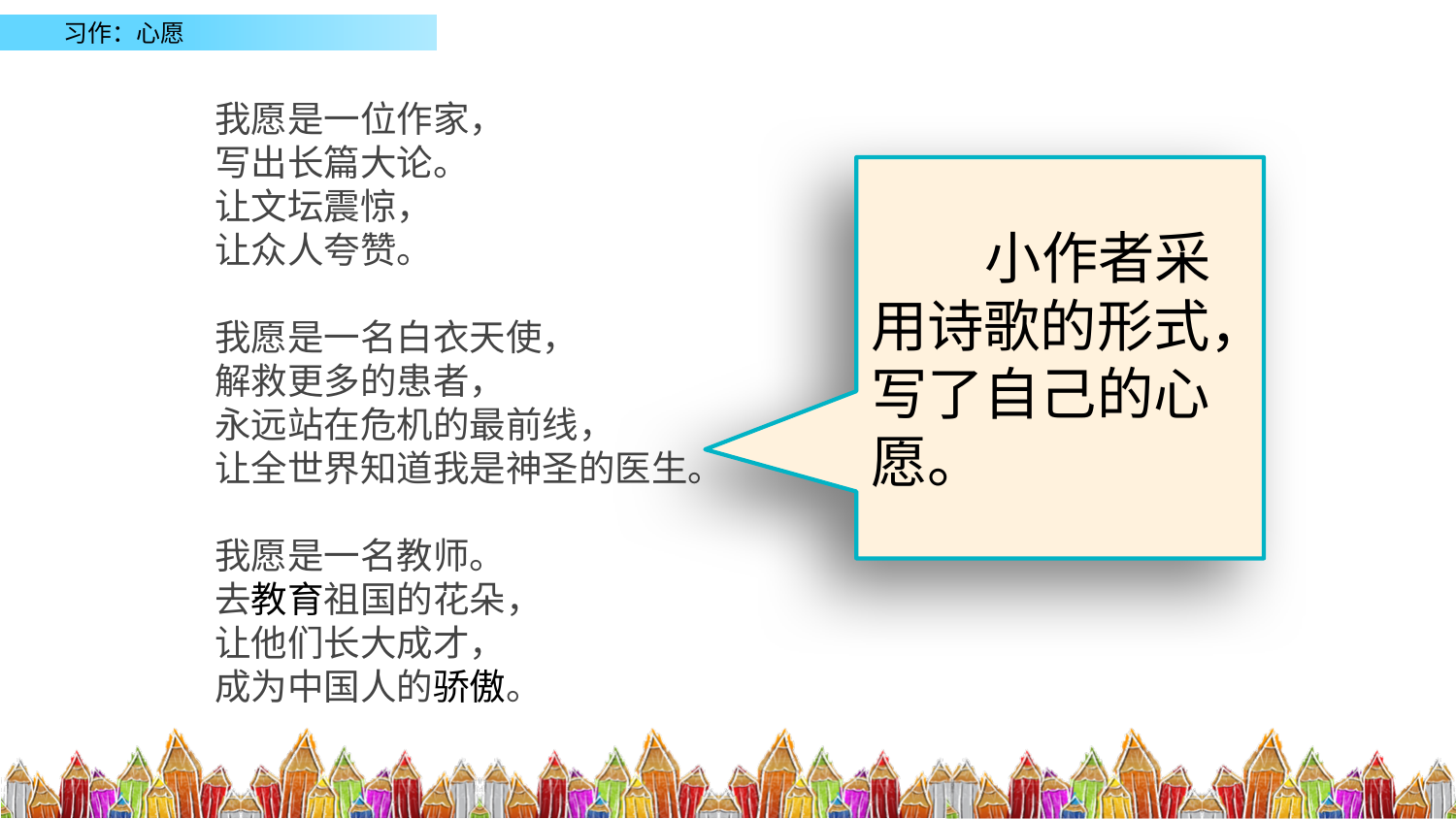

我愿是一位作家，
写出长篇大论。
让文坛震惊，
让众人夸赞。

我愿是一名白衣天使，
解救更多的患者，
永远站在危机的最前线，
让全世界知道我是神圣的医生。

我愿是一名教师。
去教育祖国的花朵，
让他们长大成才，
成为中国人的骄傲。
        小作者采用诗歌的形式，写了自己的心愿。